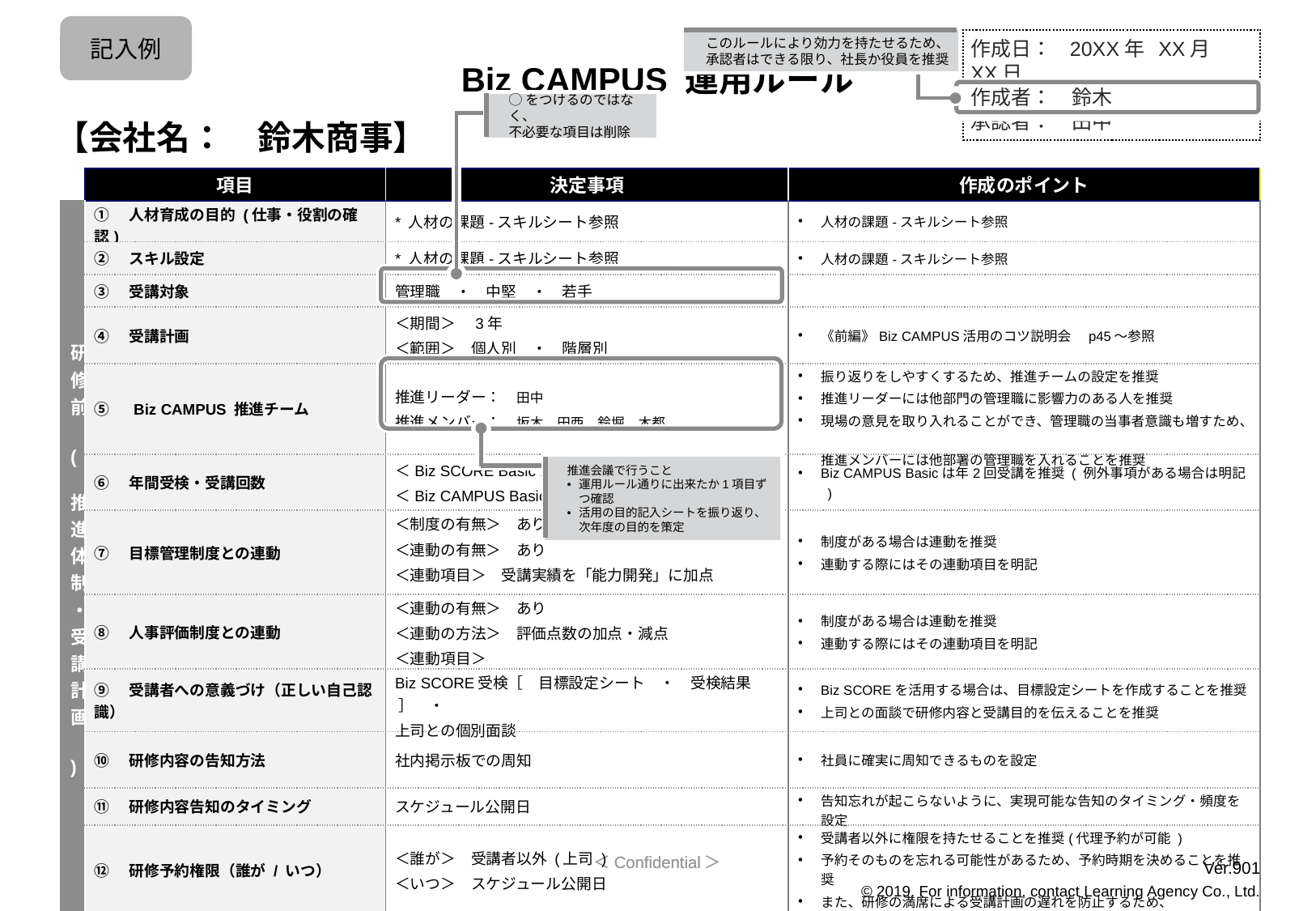

記入例
# Biz CAMPUS 運用ルール
このルールにより効力を持たせるため、
承認者はできる限り、社長か役員を推奨
作成日：   20XX年  XX月  XX日
作成者：　鈴木
承認者：　田中

◯をつけるのではなく、
不必要な項目は削除
【会社名：　鈴木商事】
|  | 項目 | 決定事項 | 作成のポイント |
| --- | --- | --- | --- |
| 研修前 ( 推進体制・受講計画 ) | ①　人材育成の目的 (仕事・役割の確認) | \* 人材の課題-スキルシート参照 | 人材の課題-スキルシート参照 |
|  | ②　スキル設定 | \* 人材の課題-スキルシート参照 | 人材の課題-スキルシート参照 |
|  | ③　受講対象 | 管理職　・　中堅　・　若手 |  |
|  | ④　受講計画 | ＜期間＞　3年　　　　　　 ＜範囲＞　個人別　・　階層別 | 《前編》Biz CAMPUS活用のコツ説明会　p45～参照 |
|  | ⑤　Biz CAMPUS 推進チーム | 推進リーダー：　田中　　　　　　　　 推進メンバー：　坂木、田西、鈴堀、木都 | 振り返りをしやすくするため、推進チームの設定を推奨 推進リーダーには他部門の管理職に影響力のある人を推奨 現場の意見を取り入れることができ、管理職の当事者意識も増すため、 推進メンバーには他部署の管理職を入れることを推奨 |
|  | ⑥　年間受検・受講回数 | ＜Biz SCORE Basic＞　　2回 ＜Biz CAMPUS Basic＞　最低　2回 | Biz CAMPUS Basicは年2回受講を推奨 ( 例外事項がある場合は明記 ) |
|  | ⑦　目標管理制度との連動 | ＜制度の有無＞ あり　　　　 ＜連動の有無＞ あり ＜連動項目＞　受講実績を「能力開発」に加点 | 制度がある場合は連動を推奨 連動する際にはその連動項目を明記 |
|  | ⑧　人事評価制度との連動 | ＜連動の有無＞ あり ＜連動の方法＞ 評価点数の加点・減点 ＜連動項目＞ | 制度がある場合は連動を推奨 連動する際にはその連動項目を明記 |
|  | ⑨　受講者への意義づけ（正しい自己認識） | Biz SCORE受検［　目標設定シート　・　受検結果　 ］　・　 上司との個別面談 | Biz SCOREを活用する場合は、目標設定シートを作成することを推奨 上司との面談で研修内容と受講目的を伝えることを推奨 |
|  | ⑩　研修内容の告知方法 | 社内掲示板での周知 | 社員に確実に周知できるものを設定 |
|  | ⑪　研修内容告知のタイミング | スケジュール公開日 | 告知忘れが起こらないように、実現可能な告知のタイミング・頻度を設定 |
|  | ⑫　研修予約権限（誰が / いつ） | ＜誰が＞　受講者以外 (上司 ) ＜いつ＞　スケジュール公開日 | 受講者以外に権限を持たせることを推奨(代理予約が可能 )　 予約そのものを忘れる可能性があるため、予約時期を決めることを推奨 また、研修の満席による受講計画の遅れを防止するため、 研修スケジュール更新時を推奨 |

推進会議で行うこと
運用ルール通りに出来たか1項目ずつ確認
活用の目的記入シートを振り返り、
次年度の目的を策定
Ver.901